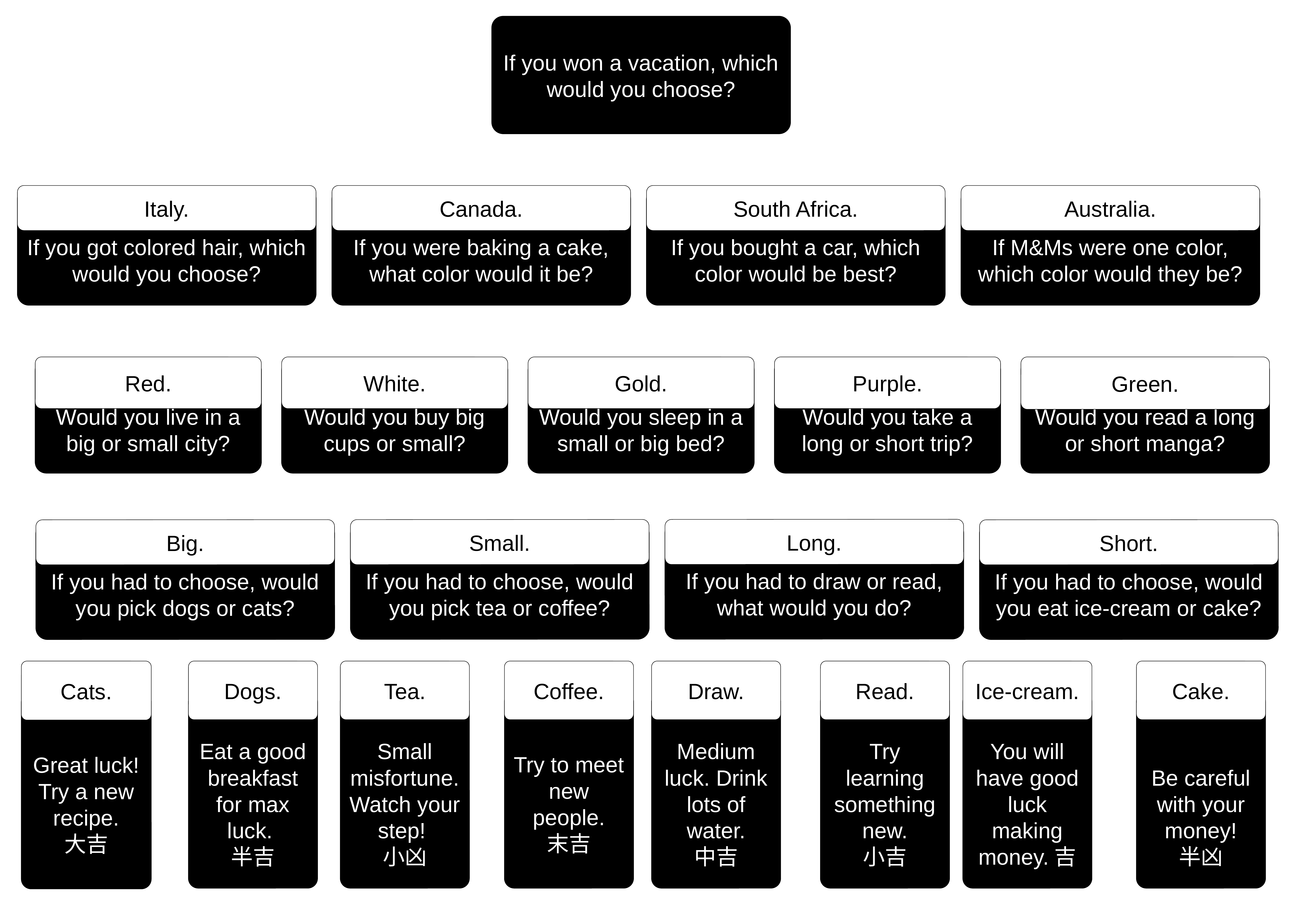

If you won a vacation, which would you choose?
Italy.

If you got colored hair, which would you choose?
Canada.

If you were baking a cake, what color would it be?
South Africa.

If you bought a car, which color would be best?
Australia.

If M&Ms were one color, which color would they be?
Red.

Would you live in a big or small city?
White.

Would you buy big cups or small?
Gold.

Would you sleep in a small or big bed?
Purple.

Would you take a long or short trip?
Green.

Would you read a long or short manga?
Big.

If you had to choose, would you pick dogs or cats?
Small.

If you had to choose, would you pick tea or coffee?
Long.

If you had to draw or read, what would you do?
Short.

If you had to choose, would you eat ice-cream or cake?
Cats.

Great luck! Try a new recipe.
大吉
Dogs.
Tea.
Coffee.
Draw.
Read.
Ice-cream.
Cake.

Eat a good breakfast for max luck.
半吉

Small misfortune. Watch your step!
小凶

Try to meet new people.
末吉

Medium luck. Drink lots of water.
中吉

Try learning something new.
小吉

You will have good luck making money.吉

Be careful with your money!
半凶